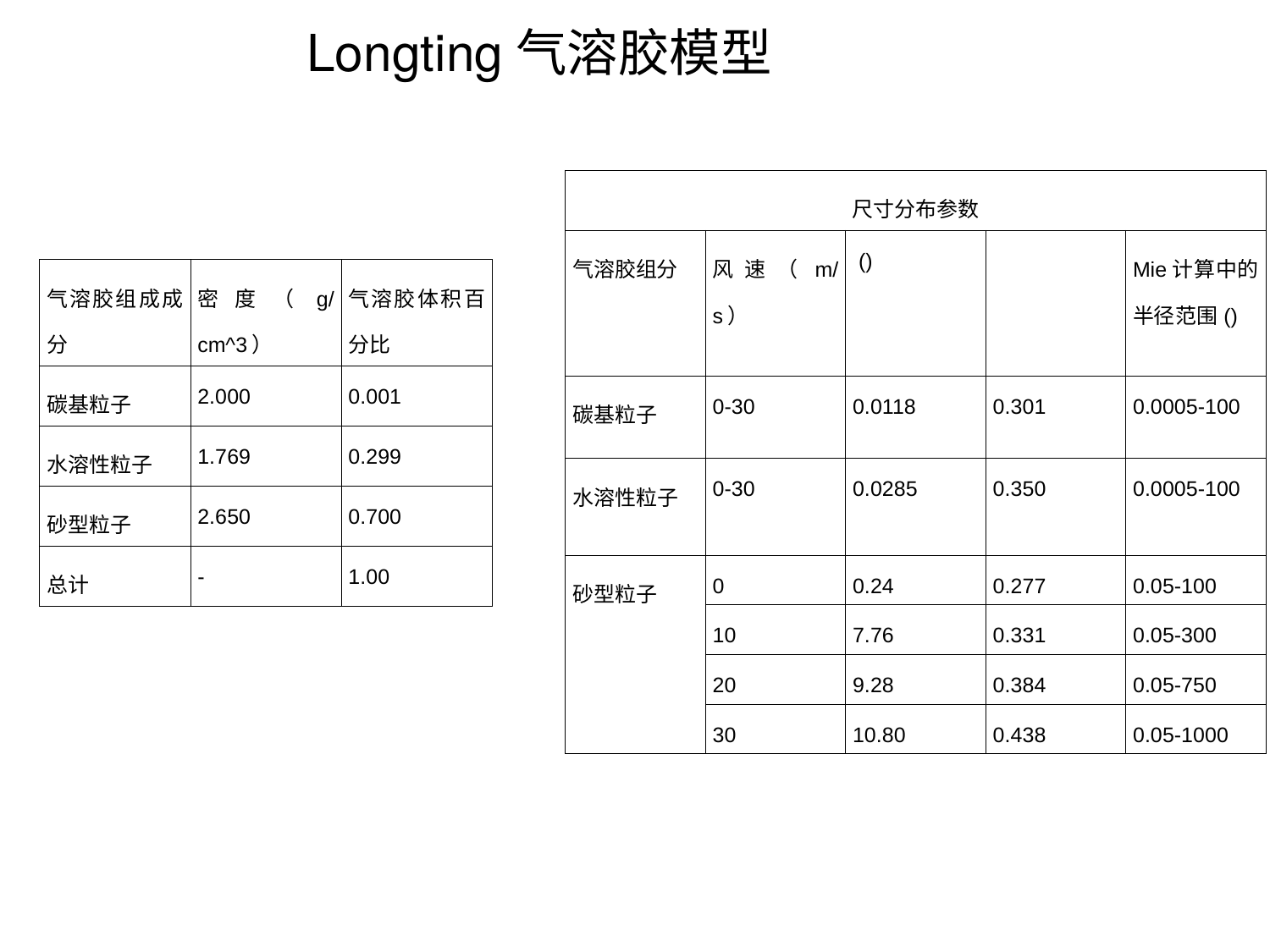

Longting气溶胶模型
| 尺寸分布参数 |  |  |  |  |
| --- | --- | --- | --- | --- |
| 气溶胶组分 | 风速（m/s） | () |  | Mie计算中的半径范围() |
| 碳基粒子 | 0-30 | 0.0118 | 0.301 | 0.0005-100 |
| 水溶性粒子 | 0-30 | 0.0285 | 0.350 | 0.0005-100 |
| 砂型粒子 | 0 | 0.24 | 0.277 | 0.05-100 |
|  | 10 | 7.76 | 0.331 | 0.05-300 |
|  | 20 | 9.28 | 0.384 | 0.05-750 |
|  | 30 | 10.80 | 0.438 | 0.05-1000 |
| 气溶胶组成成分 | 密度（g/cm^3） | 气溶胶体积百分比 |
| --- | --- | --- |
| 碳基粒子 | 2.000 | 0.001 |
| 水溶性粒子 | 1.769 | 0.299 |
| 砂型粒子 | 2.650 | 0.700 |
| 总计 | - | 1.00 |
|  |
| --- |